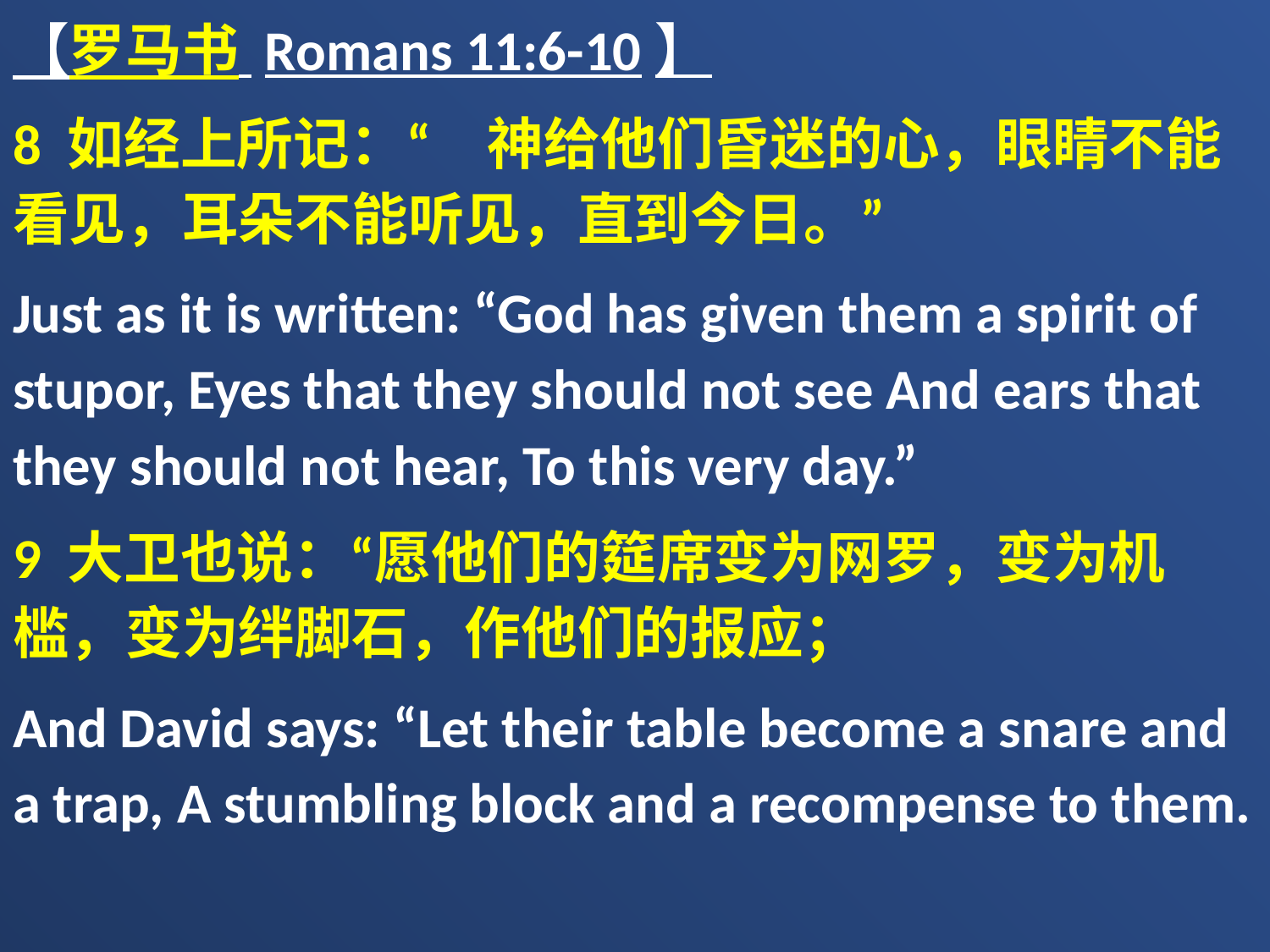

【罗马书 Romans 11:6-10】
8 如经上所记：“　神给他们昏迷的心，眼睛不能看见，耳朵不能听见，直到今日。”
Just as it is written: “God has given them a spirit of stupor, Eyes that they should not see And ears that they should not hear, To this very day.”
9 大卫也说：“愿他们的筵席变为网罗，变为机槛，变为绊脚石，作他们的报应；
And David says: “Let their table become a snare and a trap, A stumbling block and a recompense to them.